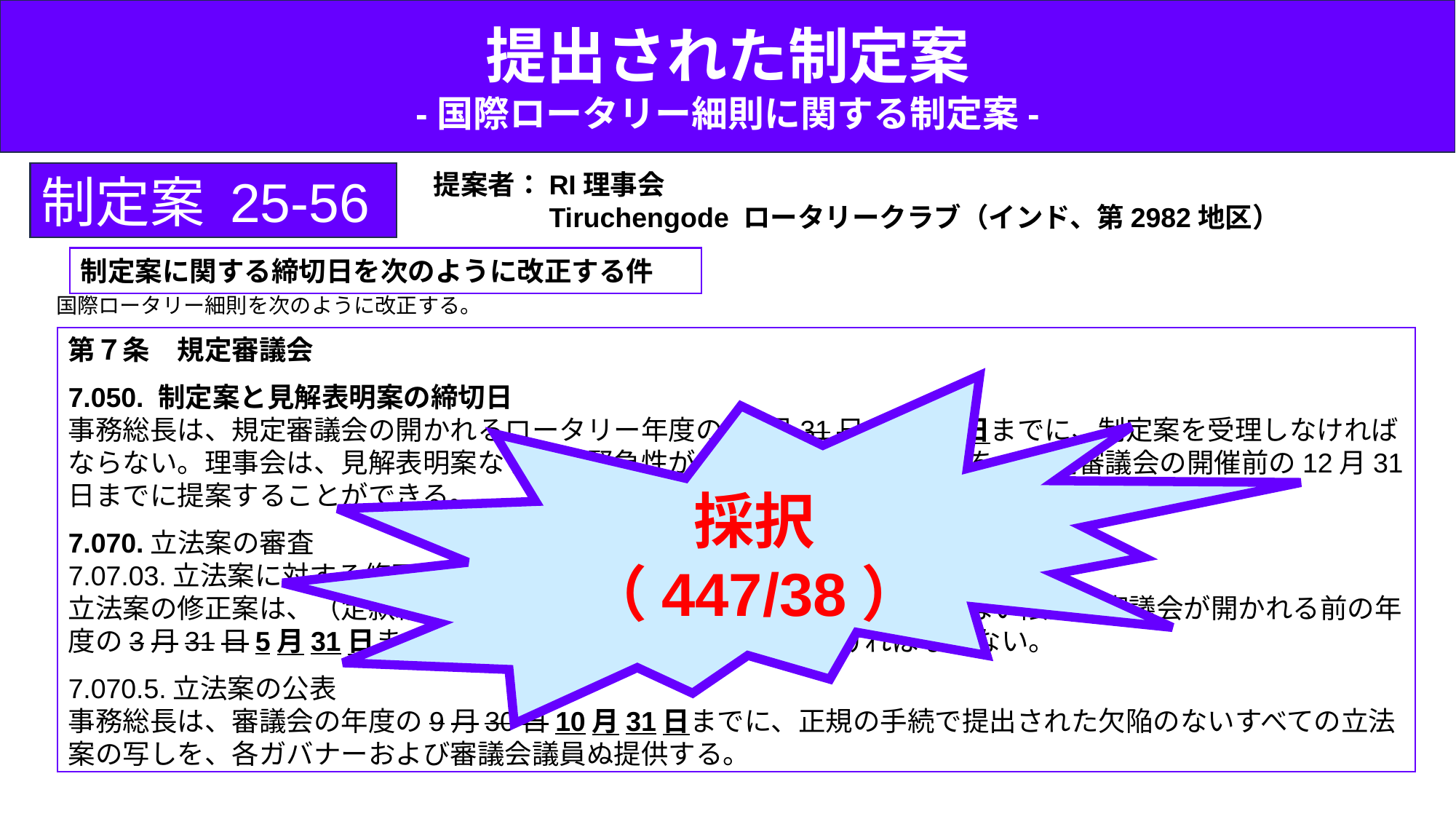

提出された制定案
-国際ロータリー細則に関する制定案-
制定案 25-56
提案者：RI理事会
　　　　Tiruchengode ロータリークラブ（インド、第2982地区）
制定案に関する締切日を次のように改正する件
国際ロータリー細則を次のように改正する。
第７条　規定審議会

7.050. 制定案と見解表明案の締切日
事務総長は、規定審議会の開かれるロータリー年度の12月31日3月31日までに、制定案を受理しなければならない。理事会は、見解表明案ならびに緊急性があると判断した制定案を、規定審議会の開催前の12月31日までに提案することができる。

7.070.立法案の審査
7.07.03.立法案に対する修正案
立法案の修正案は、（定款細則委員会を通じて）理事会によって延期されない限り、審議会が開かれる前の年度の3月31日5月31日までに、提案者が事務総長に提出しなければならない。

7.070.5.立法案の公表
事務総長は、審議会の年度の9月30日10月31日までに、正規の手続で提出された欠陥のないすべての立法案の写しを、各ガバナーおよび審議会議員ぬ提供する。
採択（447/38）